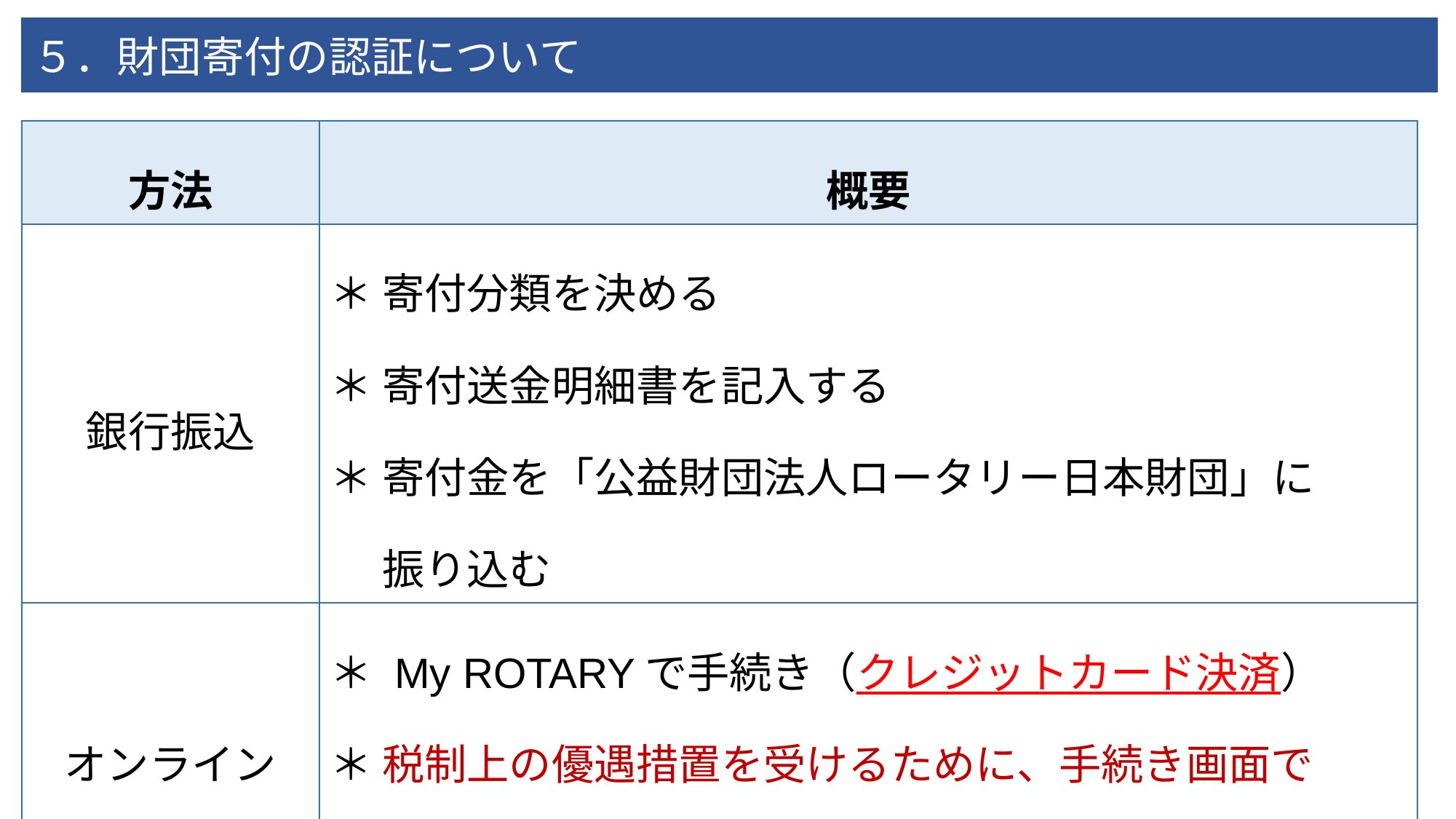

５．財団寄付の認証について
| 方法 | 概要 |
| --- | --- |
| 銀行振込 | ＊ 寄付分類を決める ＊ 寄付送金明細書を記入する ＊ 寄付金を「公益財団法人ロータリー日本財団」に 　 振り込む |
| オンライン | ＊ My ROTARYで手続き（クレジットカード決済） ＊ 税制上の優遇措置を受けるために、手続き画面で 　 国は日本、通貨は円を 選択する |